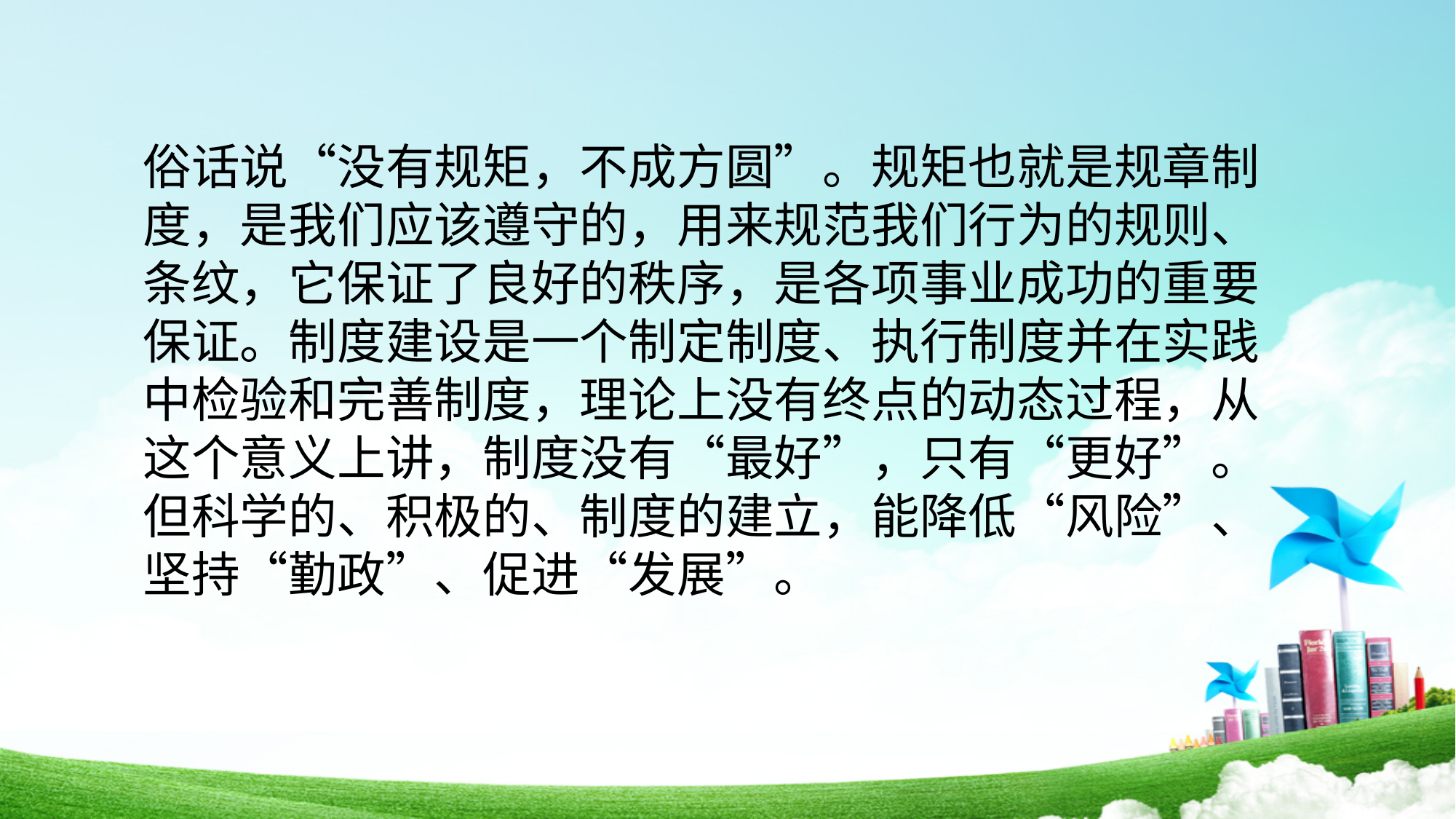

俗话说“没有规矩，不成方圆”。规矩也就是规章制度，是我们应该遵守的，用来规范我们行为的规则、条纹，它保证了良好的秩序，是各项事业成功的重要保证。制度建设是一个制定制度、执行制度并在实践中检验和完善制度，理论上没有终点的动态过程，从这个意义上讲，制度没有“最好”，只有“更好”。但科学的、积极的、制度的建立，能降低“风险”、坚持“勤政”、促进“发展”。